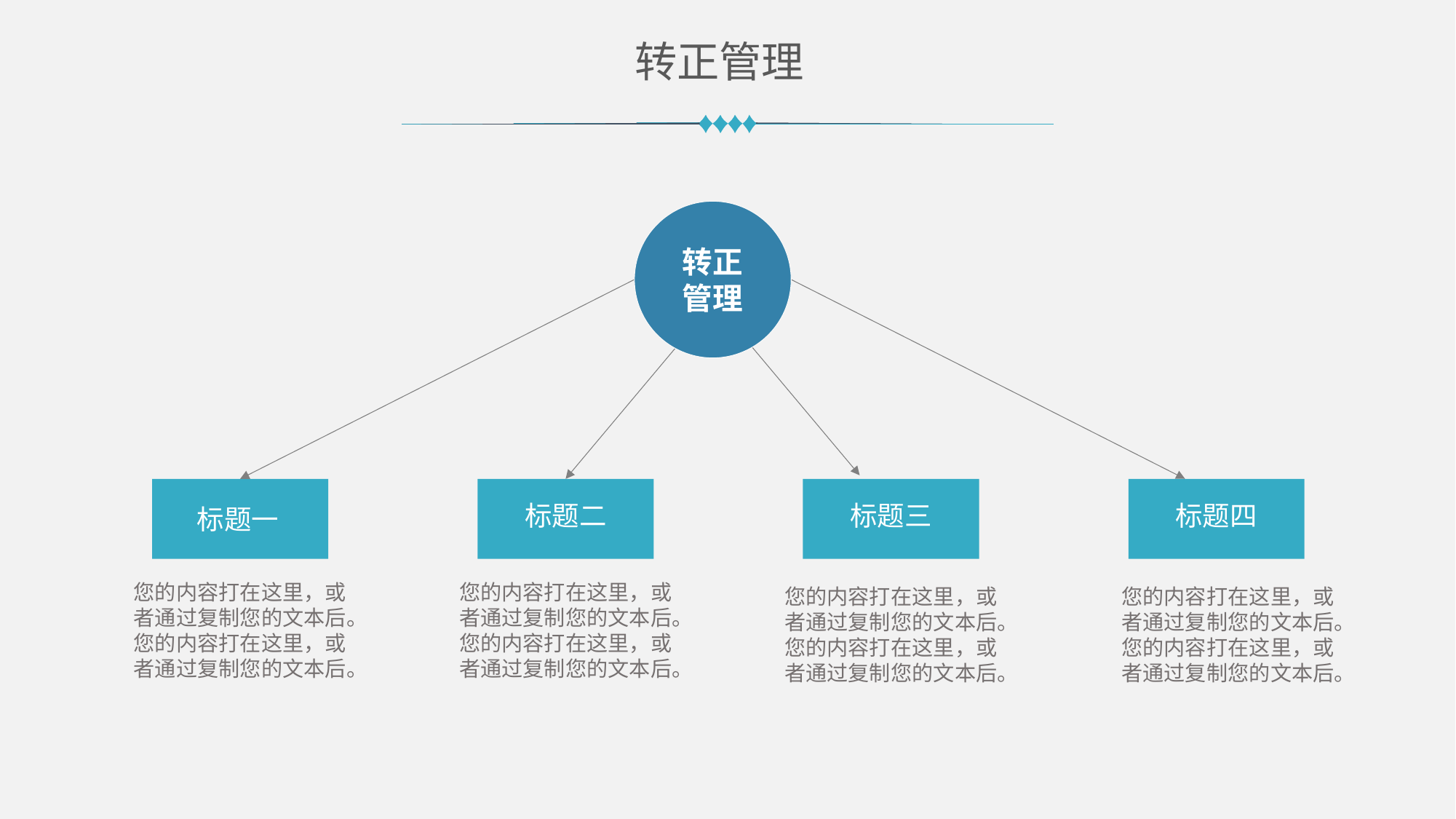

转正管理
转正管理

标题一

标题二

标题三

标题四
您的内容打在这里，或者通过复制您的文本后。您的内容打在这里，或者通过复制您的文本后。
您的内容打在这里，或者通过复制您的文本后。您的内容打在这里，或者通过复制您的文本后。
您的内容打在这里，或者通过复制您的文本后。您的内容打在这里，或者通过复制您的文本后。
您的内容打在这里，或者通过复制您的文本后。您的内容打在这里，或者通过复制您的文本后。